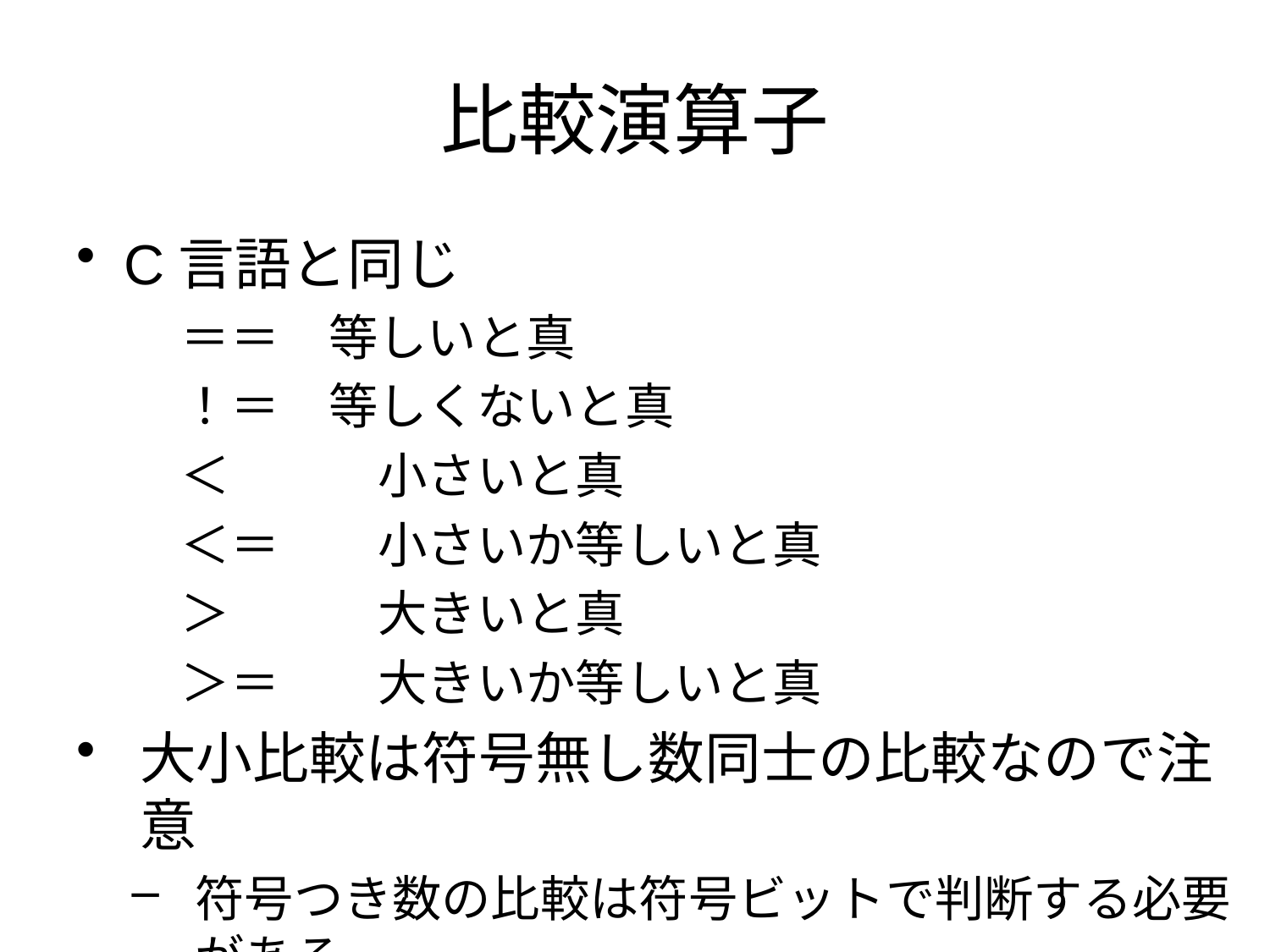

# 比較演算子
C言語と同じ
　＝＝　等しいと真
　！＝　等しくないと真
　＜　　　小さいと真
　＜＝　　小さいか等しいと真
　＞　　　大きいと真
　＞＝　　大きいか等しいと真
大小比較は符号無し数同士の比較なので注意
符号つき数の比較は符号ビットで判断する必要がある